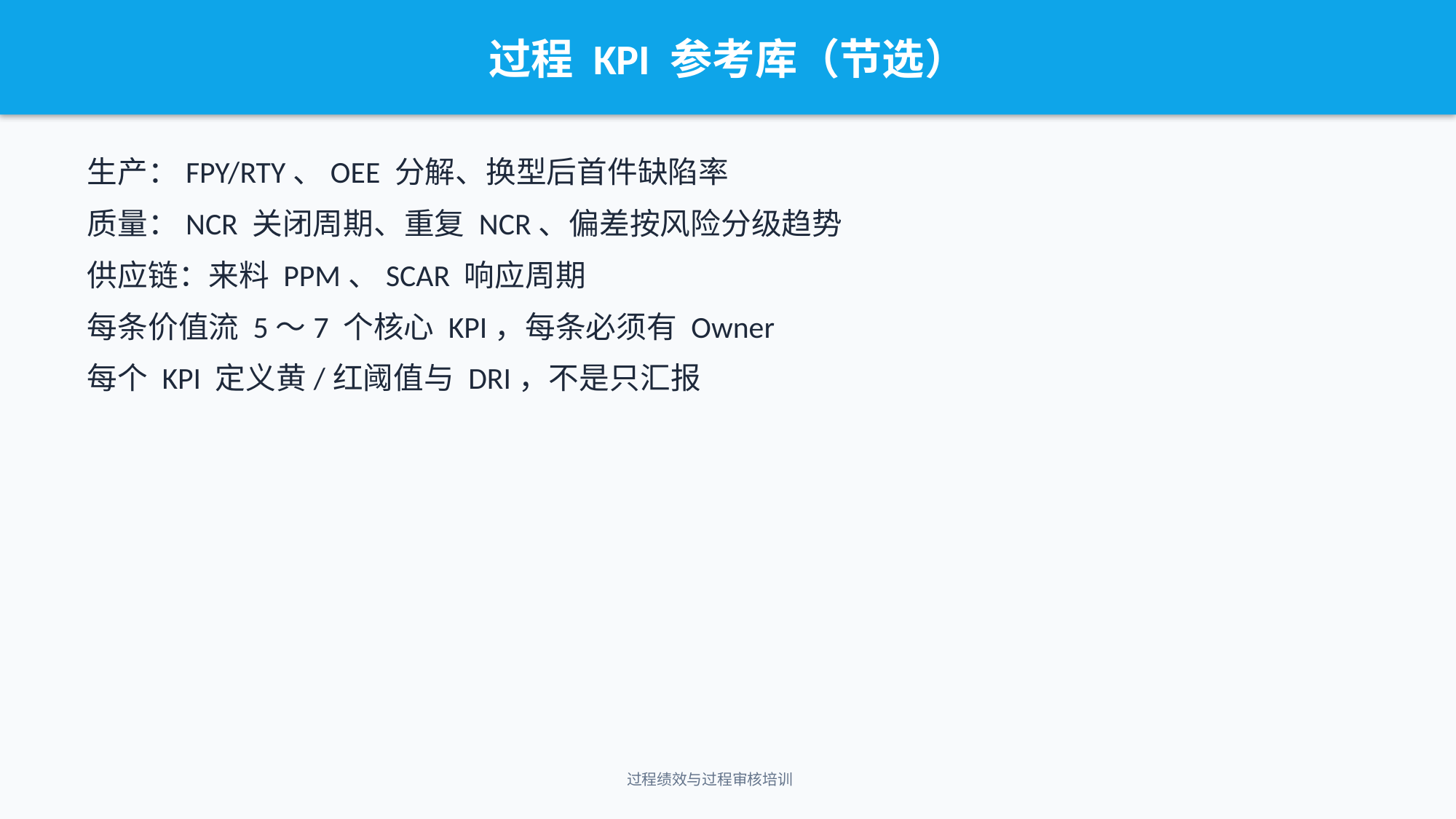

过程 KPI 参考库（节选）
生产：FPY/RTY、OEE 分解、换型后首件缺陷率
质量：NCR 关闭周期、重复 NCR、偏差按风险分级趋势
供应链：来料 PPM、SCAR 响应周期
每条价值流 5～7 个核心 KPI，每条必须有 Owner
每个 KPI 定义黄/红阈值与 DRI，不是只汇报
过程绩效与过程审核培训